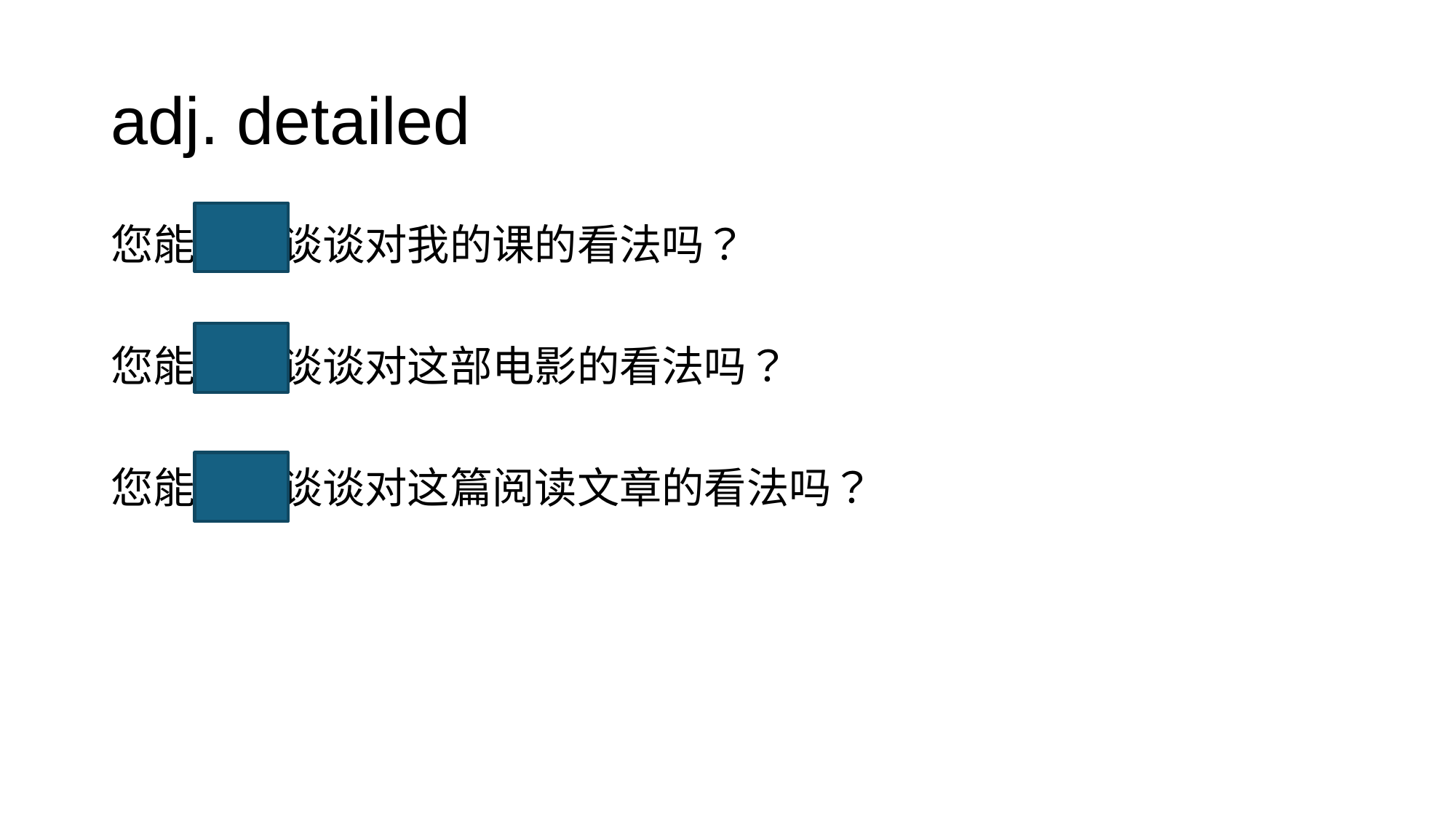

# adj. detailed

您能详细谈谈对我的课的看法吗？

您能详细谈谈对这部电影的看法吗？

您能详细谈谈对这篇阅读文章的看法吗？